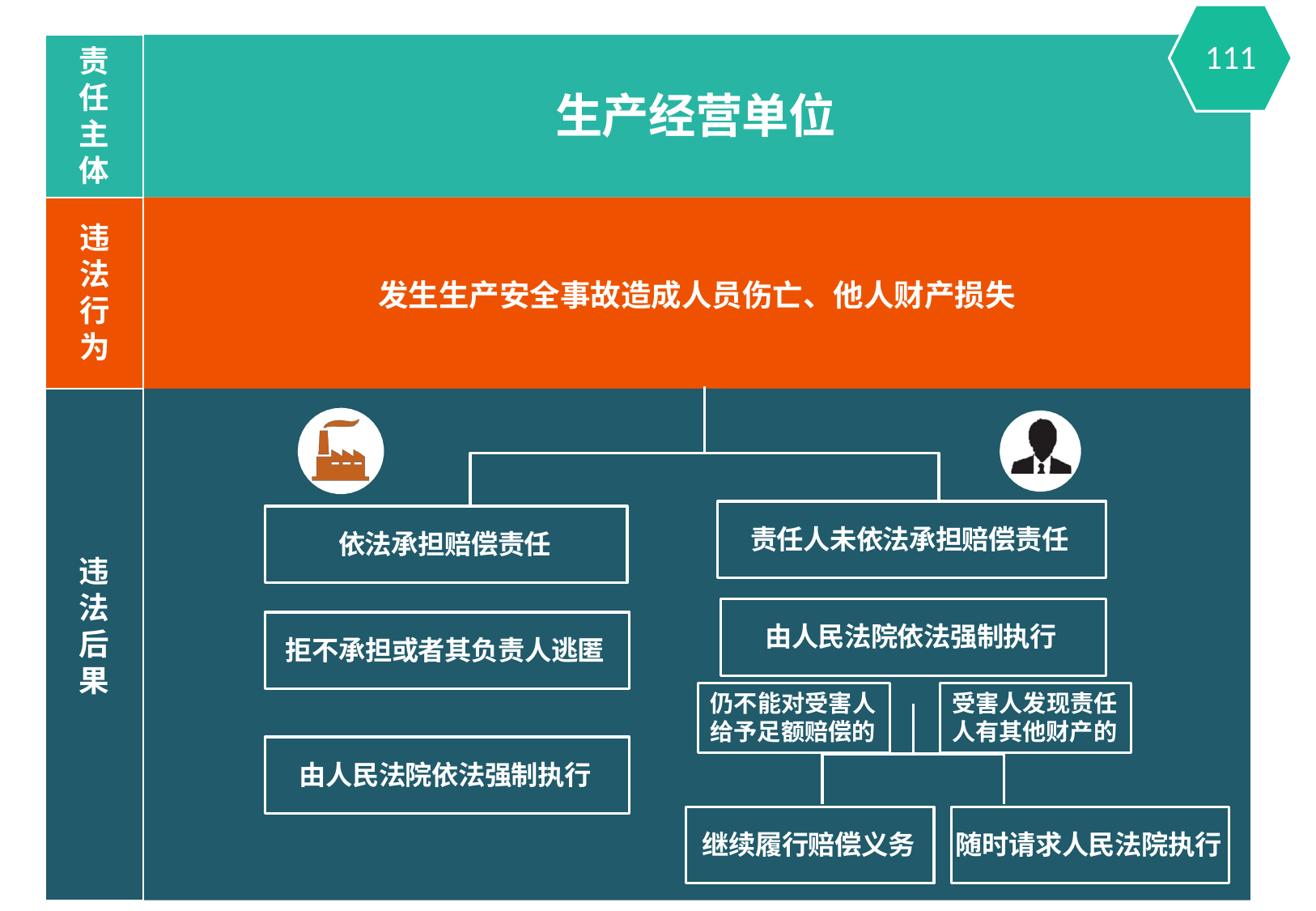

111
责 任 主 体
生产经营单位

违 法 行 为
发生生产安全事故造成人员伤亡、他人财产损失

责任人未依法承担赔偿责任
依法承担赔偿责任
违 法 后 果

由人民法院依法强制执行
拒不承担或者其负责人逃匿

仍不能对受害人
给予足额赔偿的
受害人发现责任
人有其他财产的

由人民法院依法强制执行

继续履行赔偿义务
随时请求人民法院执行